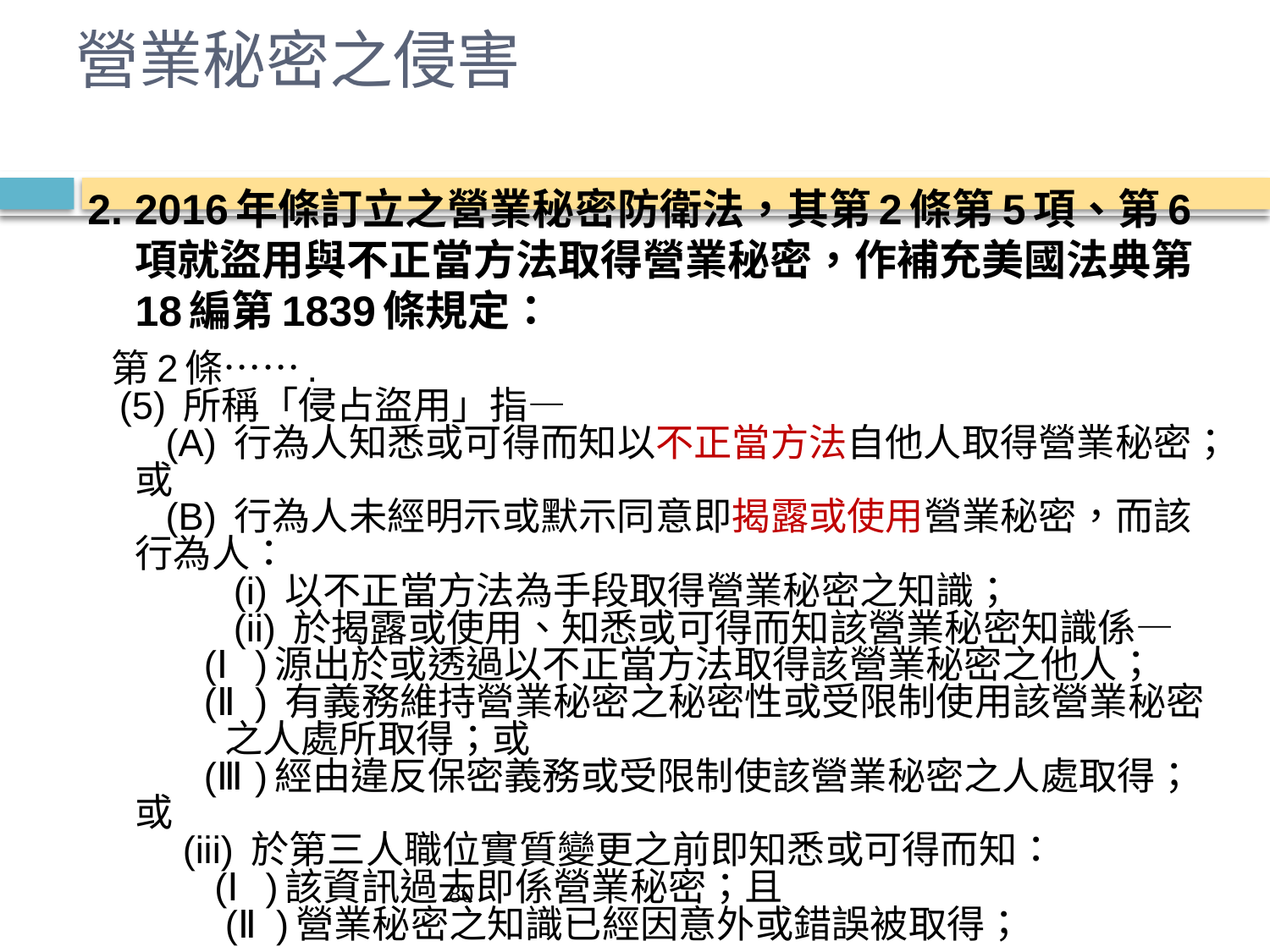

# 營業秘密之侵害
2. 2016年條訂立之營業秘密防衛法，其第2條第5項、第6項就盜用與不正當方法取得營業秘密，作補充美國法典第18編第1839條規定：
  第2條…….
   (5) 所稱「侵占盜用」指—
   　(A) 行為人知悉或可得而知以不正當方法自他人取得營業秘密；或
  　 (B) 行為人未經明示或默示同意即揭露或使用營業秘密，而該行為人：
  　　　(i) 以不正當方法為手段取得營業秘密之知識；
  　　　(ii) 於揭露或使用、知悉或可得而知該營業秘密知識係—
           (Ⅰ)源出於或透過以不正當方法取得該營業秘密之他人；
           (Ⅱ) 有義務維持營業秘密之秘密性或受限制使用該營業秘密
               之人處所取得；或
           (Ⅲ)經由違反保密義務或受限制使該營業秘密之人處取得；或
         (iii) 於第三人職位實質變更之前即知悉或可得而知：
            (Ⅰ)該資訊過去即係營業秘密；且
             (Ⅱ)營業秘密之知識已經因意外或錯誤被取得；

80